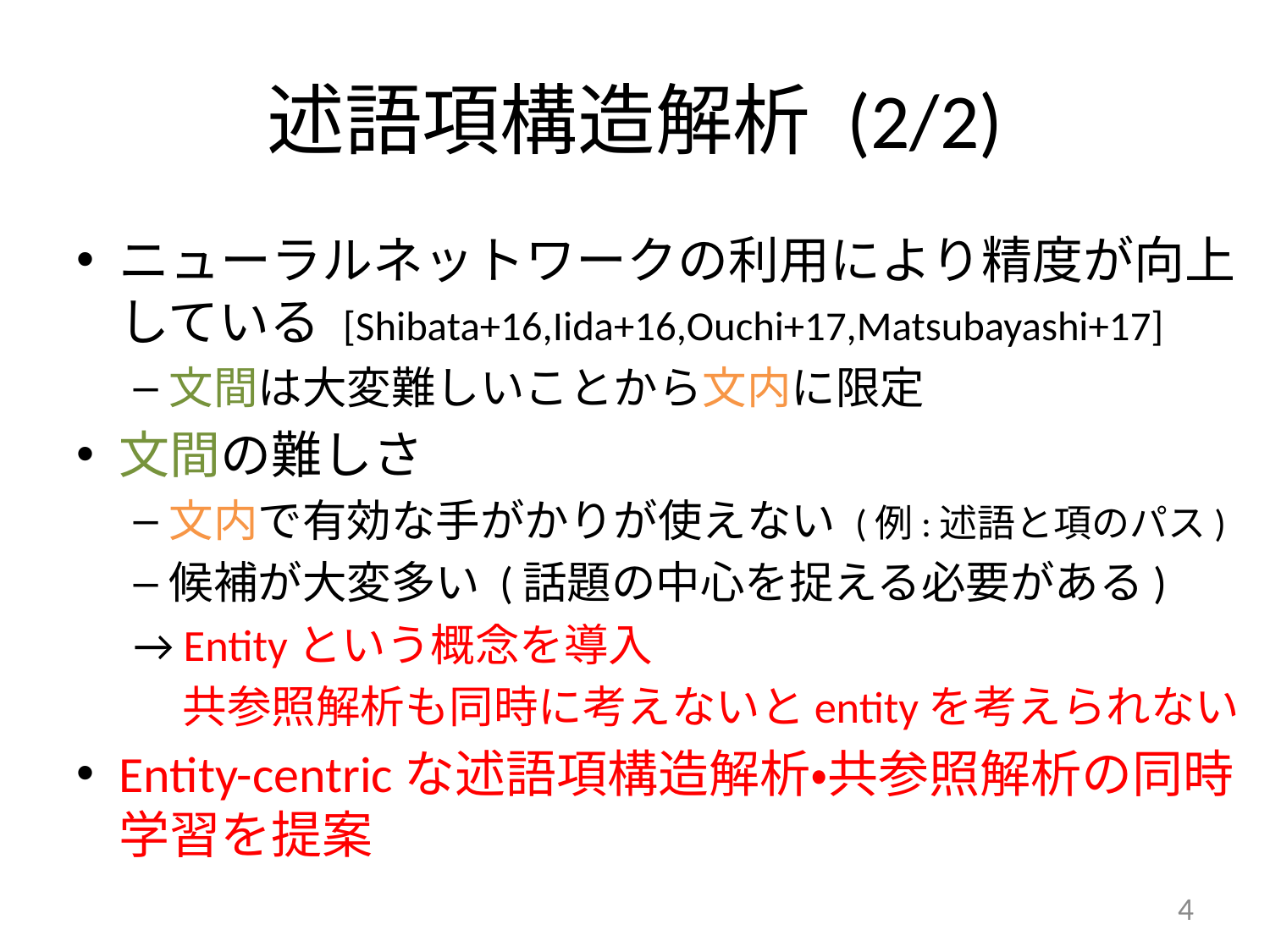

# 述語項構造解析 (2/2)
ニューラルネットワークの利用により精度が向上している [Shibata+16,Iida+16,Ouchi+17,Matsubayashi+17]
文間は大変難しいことから文内に限定
文間の難しさ
文内で有効な手がかりが使えない (例:述語と項のパス)
候補が大変多い (話題の中心を捉える必要がある)
→ Entityという概念を導入
    共参照解析も同時に考えないとentityを考えられない
Entity-centricな述語項構造解析・共参照解析の同時学習を提案

4